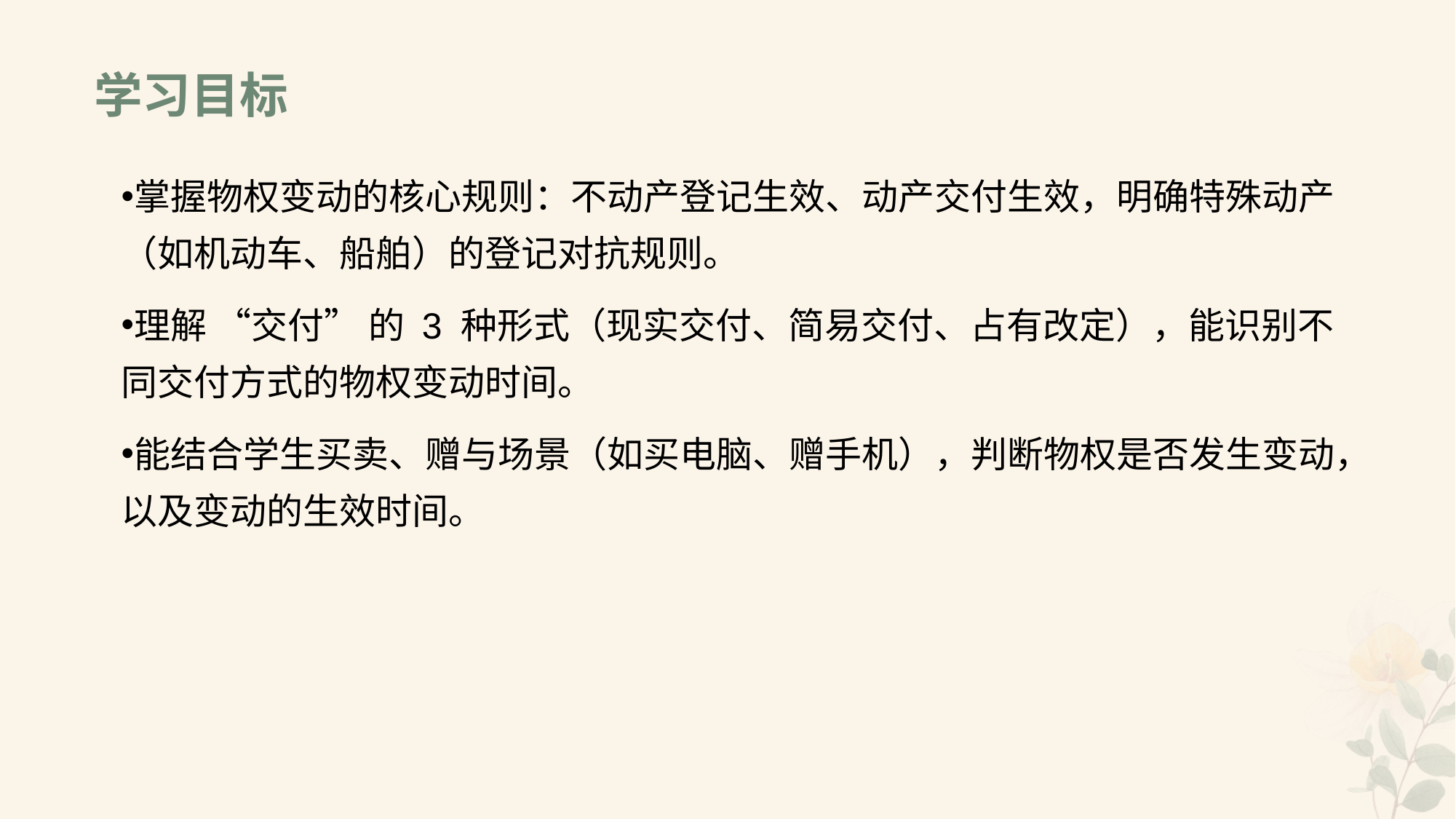

# 学习目标
掌握物权变动的核心规则：不动产登记生效、动产交付生效，明确特殊动产（如机动车、船舶）的登记对抗规则。
理解 “交付” 的 3 种形式（现实交付、简易交付、占有改定），能识别不同交付方式的物权变动时间。
能结合学生买卖、赠与场景（如买电脑、赠手机），判断物权是否发生变动，以及变动的生效时间。